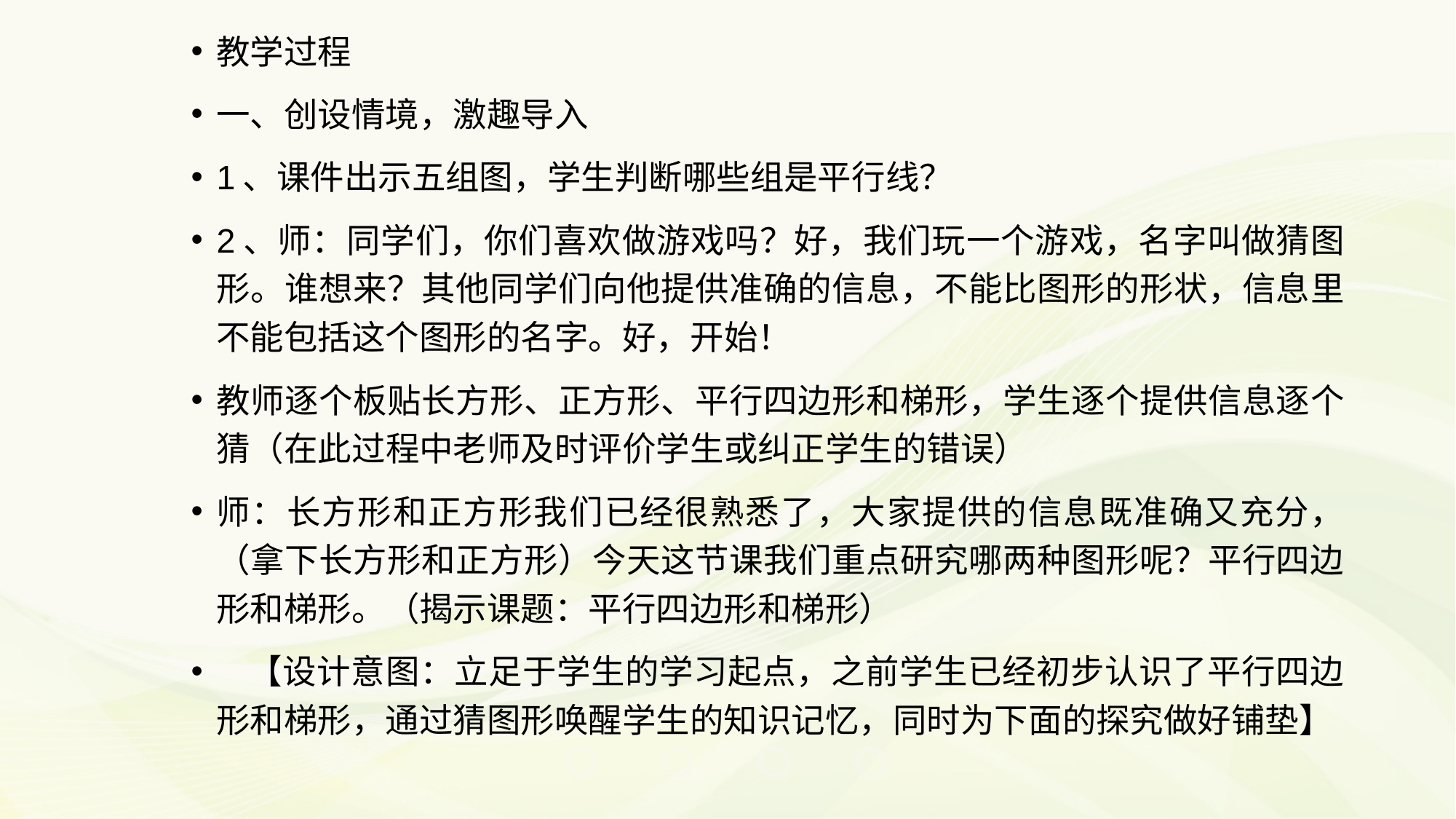

教学过程
一、创设情境，激趣导入
1、课件出示五组图，学生判断哪些组是平行线？
2、师：同学们，你们喜欢做游戏吗？好，我们玩一个游戏，名字叫做猜图形。谁想来？其他同学们向他提供准确的信息，不能比图形的形状，信息里不能包括这个图形的名字。好，开始！
教师逐个板贴长方形、正方形、平行四边形和梯形，学生逐个提供信息逐个猜（在此过程中老师及时评价学生或纠正学生的错误）
师：长方形和正方形我们已经很熟悉了，大家提供的信息既准确又充分，（拿下长方形和正方形）今天这节课我们重点研究哪两种图形呢？平行四边形和梯形。（揭示课题：平行四边形和梯形）
   【设计意图：立足于学生的学习起点，之前学生已经初步认识了平行四边形和梯形，通过猜图形唤醒学生的知识记忆，同时为下面的探究做好铺垫】